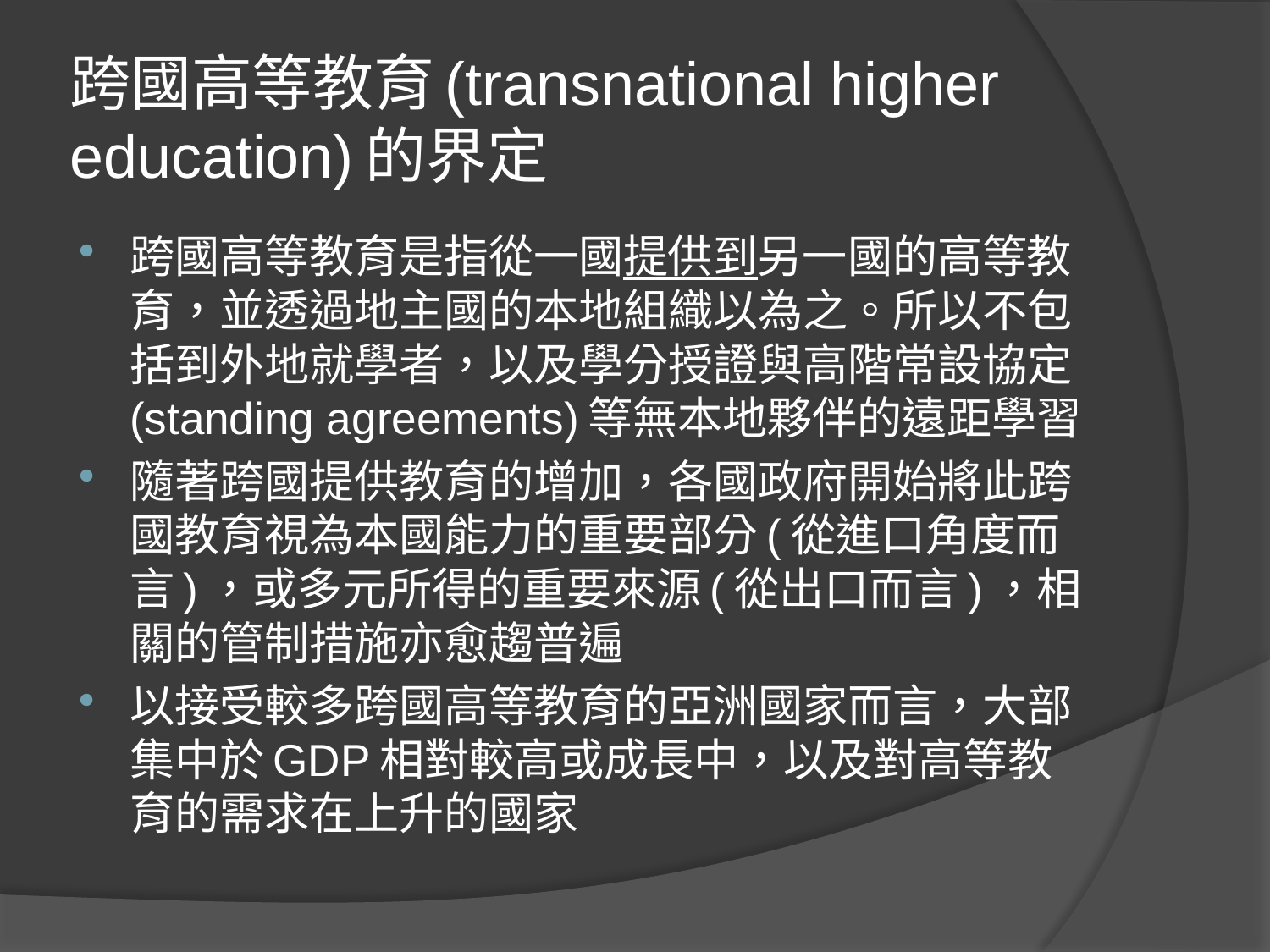

# 跨國高等教育(transnational higher education)的界定
跨國高等教育是指從一國提供到另一國的高等教育，並透過地主國的本地組織以為之。所以不包括到外地就學者，以及學分授證與高階常設協定(standing agreements)等無本地夥伴的遠距學習
隨著跨國提供教育的增加，各國政府開始將此跨國教育視為本國能力的重要部分(從進口角度而言)，或多元所得的重要來源(從出口而言)，相關的管制措施亦愈趨普遍
以接受較多跨國高等教育的亞洲國家而言，大部集中於GDP相對較高或成長中，以及對高等教育的需求在上升的國家